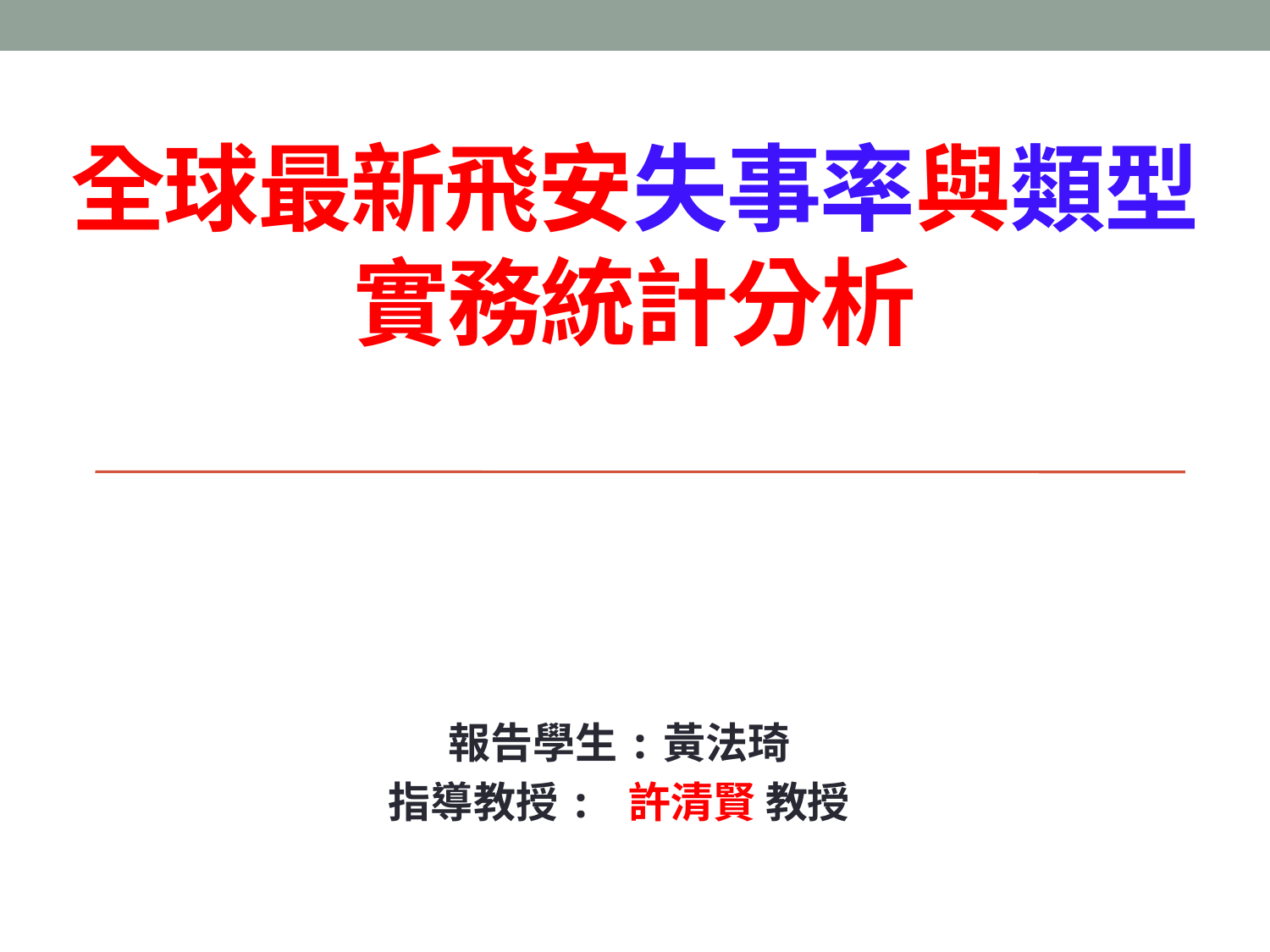

# 全球最新飛安失事率與類型 實務統計分析
報告學生:黃法琦
指導教授: 許清賢 教授